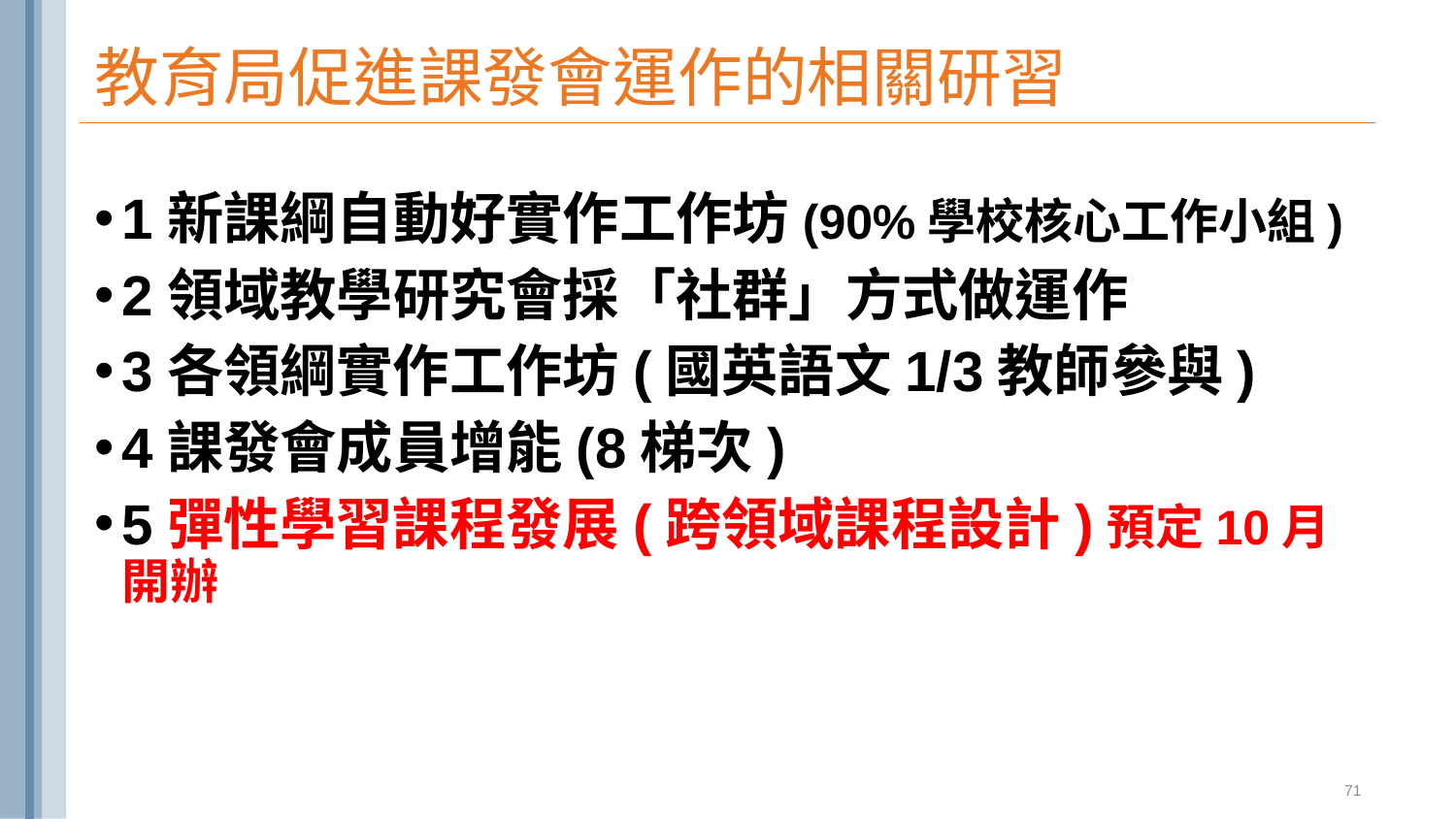

# 教育局促進課發會運作的相關研習
1新課綱自動好實作工作坊(90%學校核心工作小組)
2領域教學研究會採「社群」方式做運作
3各領綱實作工作坊(國英語文1/3教師參與)
4課發會成員增能(8梯次)
5彈性學習課程發展(跨領域課程設計)預定10月開辦

71